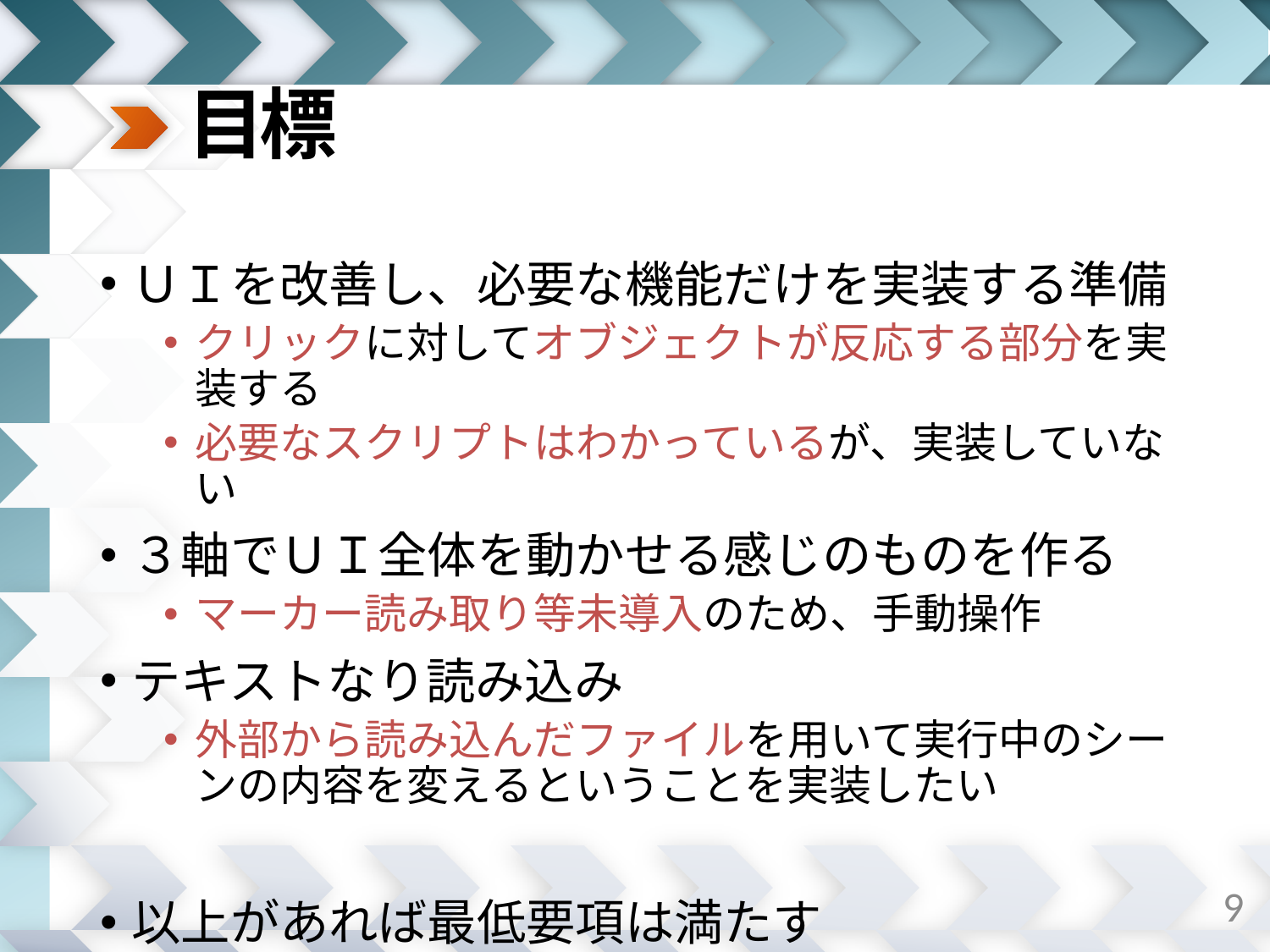

# 目標
ＵＩを改善し、必要な機能だけを実装する準備
クリックに対してオブジェクトが反応する部分を実装する
必要なスクリプトはわかっているが、実装していない
３軸でＵＩ全体を動かせる感じのものを作る
マーカー読み取り等未導入のため、手動操作
テキストなり読み込み
外部から読み込んだファイルを用いて実行中のシーンの内容を変えるということを実装したい

以上があれば最低要項は満たす
9